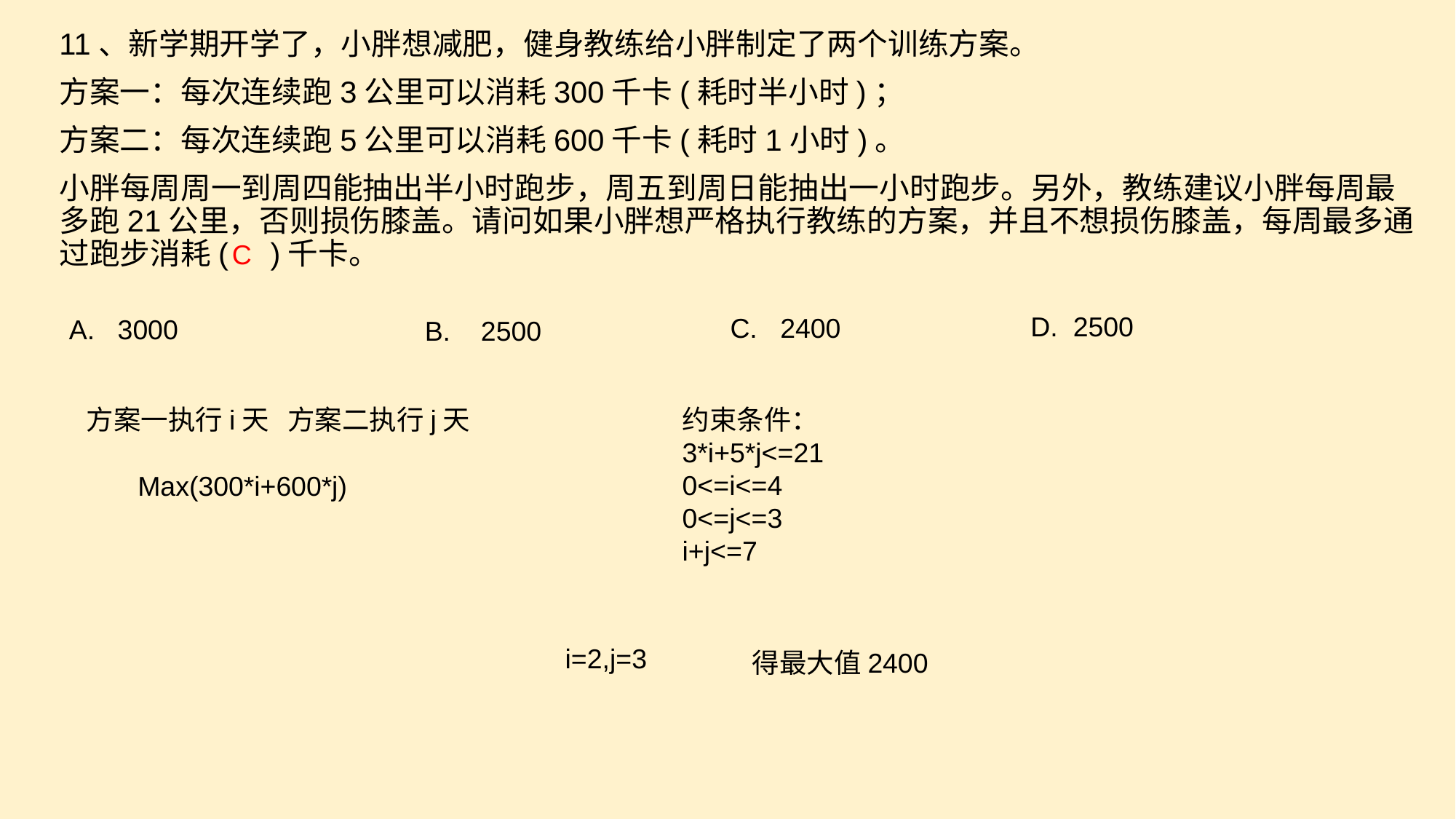

11、新学期开学了，小胖想减肥，健身教练给小胖制定了两个训练方案。
方案一：每次连续跑3公里可以消耗300千卡(耗时半小时)；
方案二：每次连续跑5公里可以消耗600千卡(耗时1小时)。
小胖每周周一到周四能抽出半小时跑步，周五到周日能抽出一小时跑步。另外，教练建议小胖每周最多跑21公里，否则损伤膝盖。请问如果小胖想严格执行教练的方案，并且不想损伤膝盖，每周最多通过跑步消耗(     )千卡。
C
D.  2500
C.   2400
A.   3000
B.    2500
方案一执行i天   方案二执行j天
约束条件：
3*i+5*j<=21
0<=i<=4
0<=j<=3
i+j<=7
Max(300*i+600*j)
i=2,j=3
得最大值2400